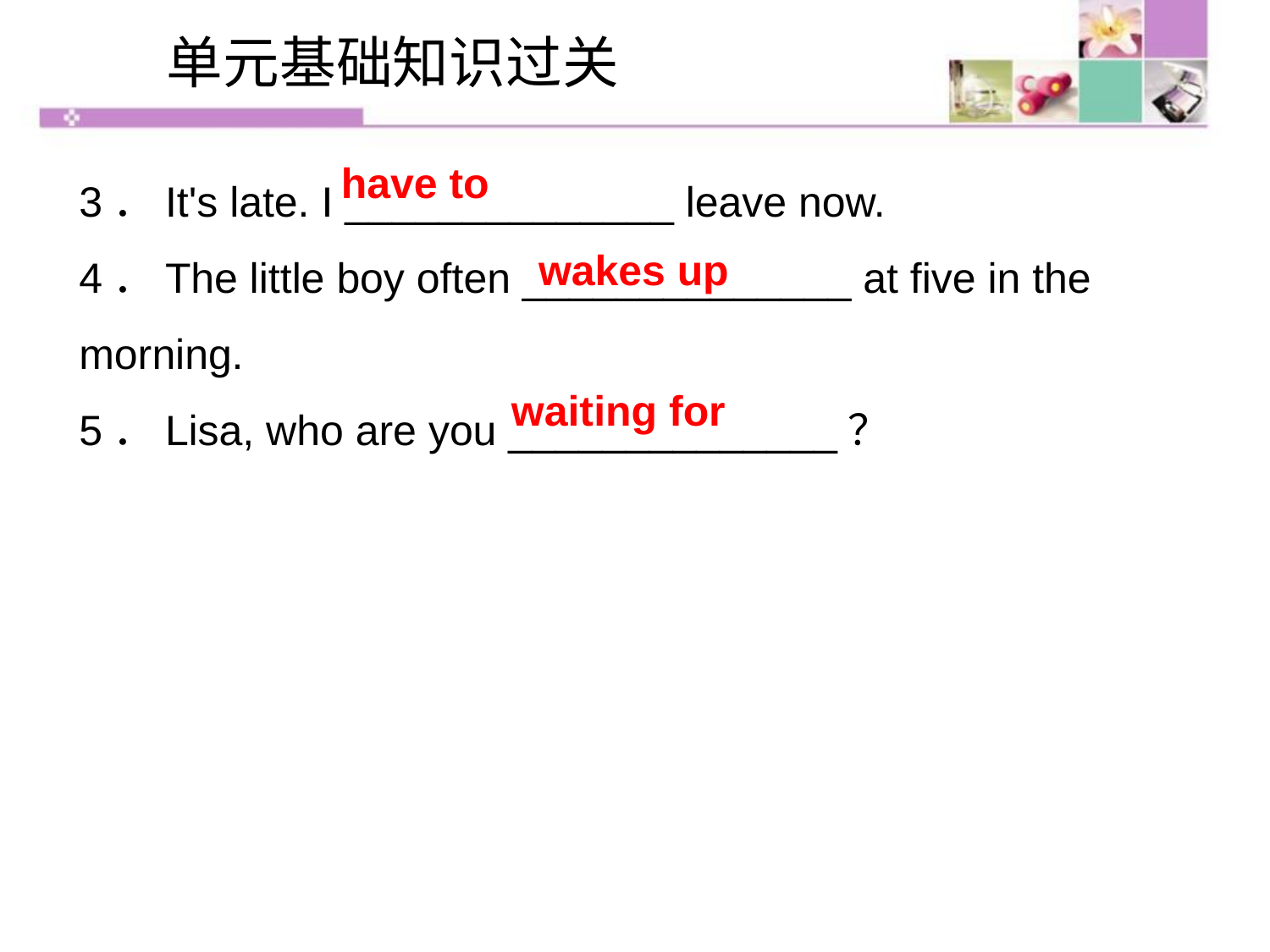

单元基础知识过关
3．It's late. I ______________ leave now.
4．The little boy often ______________ at five in the morning.
5．Lisa, who are you ______________？
have to
wakes up
waiting for